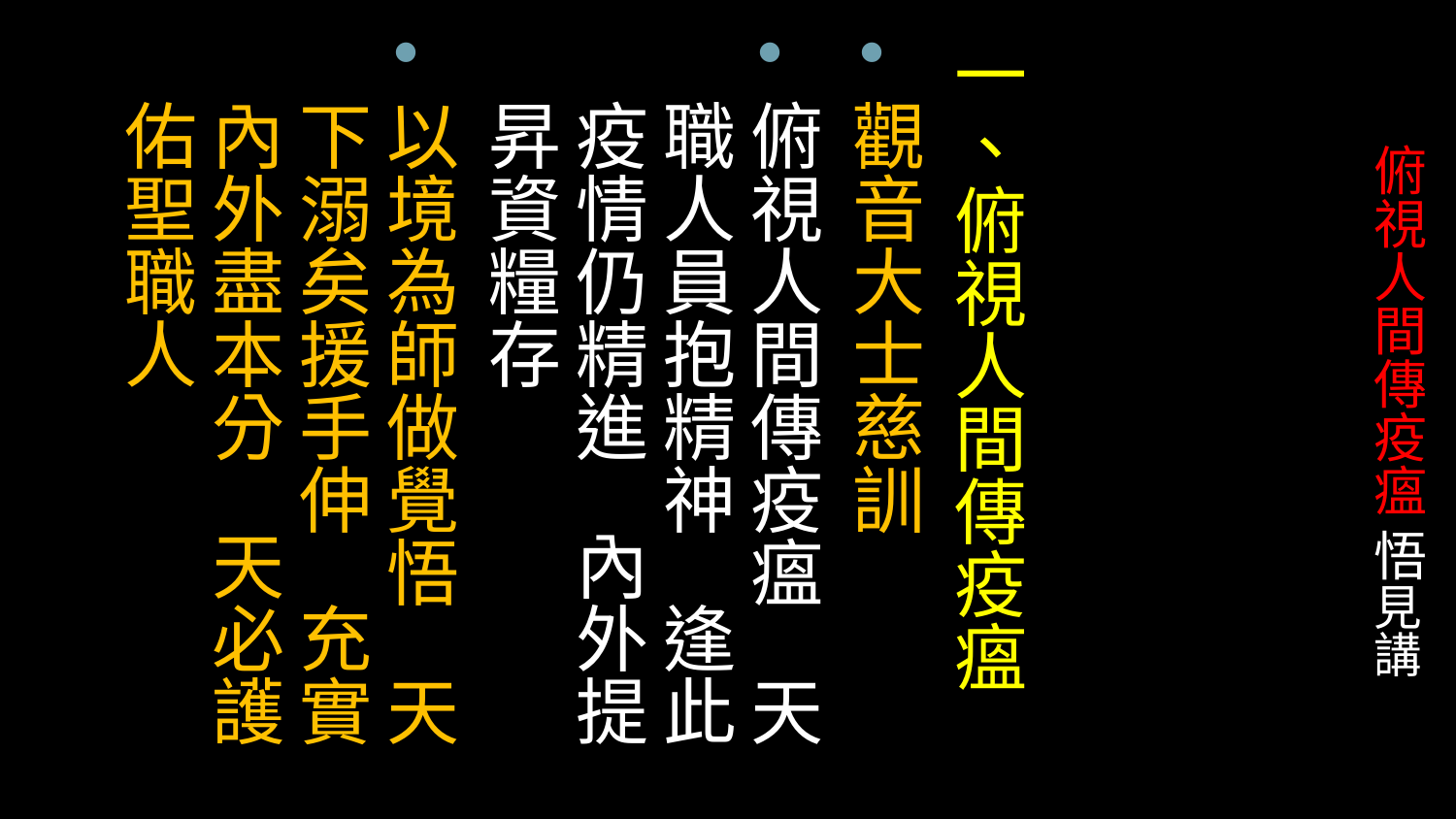

一、俯視人間傳疫瘟
觀音大士慈訓
俯視人間傳疫瘟    天職人員抱精神    逢此疫情仍精進    內外提昇資糧存
以境為師做覺悟    天下溺矣援手伸    充實內外盡本分    天必護佑聖職人

# 俯視人間傳疫瘟 悟見講